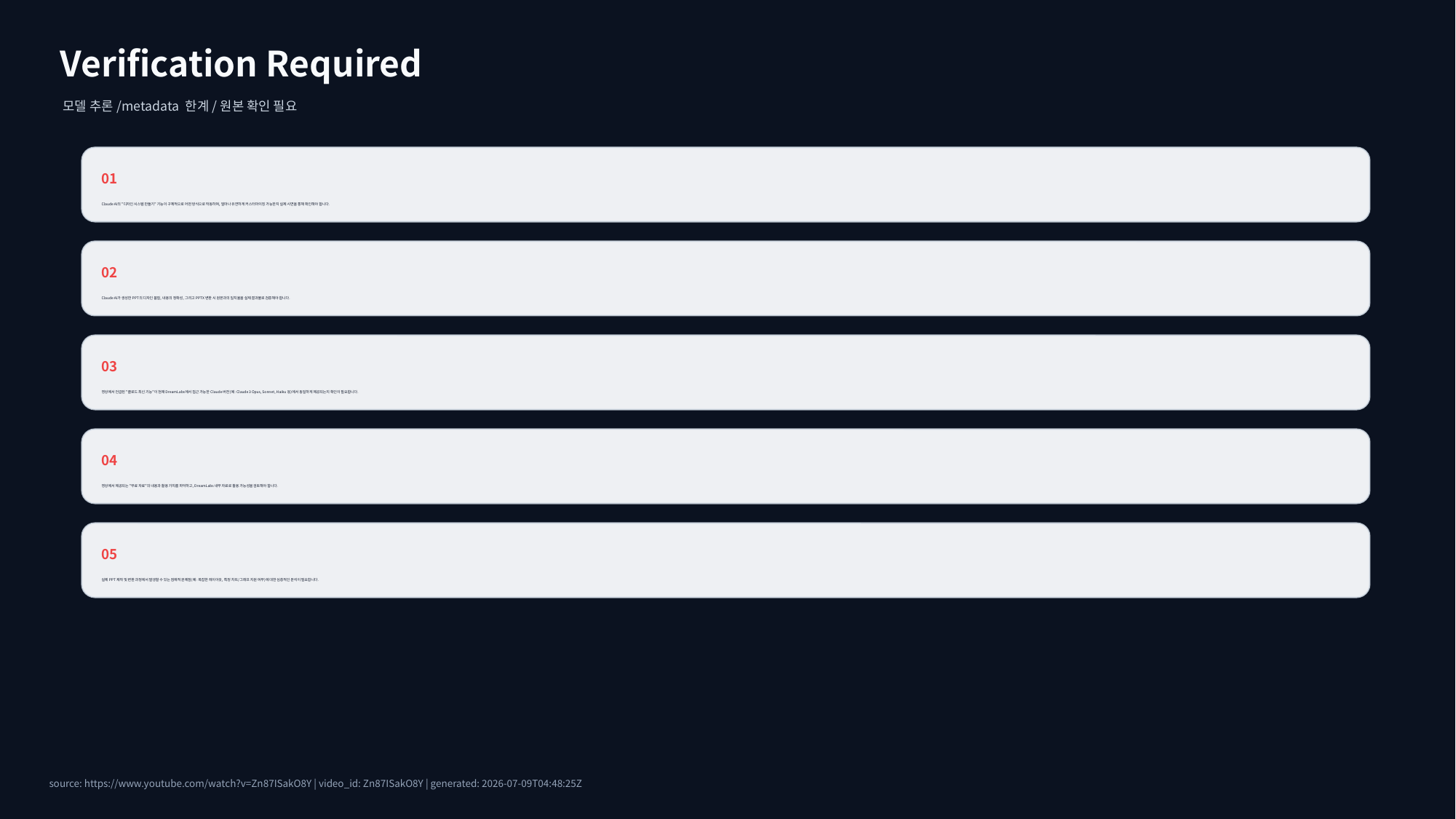

Verification Required
모델 추론/metadata 한계/원본 확인 필요

01
Claude AI의 "디자인 시스템 만들기" 기능이 구체적으로 어떤 방식으로 작동하며, 얼마나 유연하게 커스터마이징 가능한지 실제 시연을 통해 확인해야 합니다.

02
Claude AI가 생성한 PPT의 디자인 품질, 내용의 정확성, 그리고 PPTX 변환 시 원본과의 일치율을 실제 결과물로 검증해야 합니다.

03
영상에서 언급된 "클로드 최신 기능"이 현재 DreamLabs에서 접근 가능한 Claude 버전(예: Claude 3 Opus, Sonnet, Haiku 등)에서 동일하게 제공되는지 확인이 필요합니다.

04
영상에서 제공되는 "무료 자료"의 내용과 활용 가치를 파악하고, DreamLabs 내부 자료로 활용 가능성을 검토해야 합니다.

05
실제 PPT 제작 및 변환 과정에서 발생할 수 있는 잠재적 문제점(예: 복잡한 레이아웃, 특정 차트/그래프 지원 여부)에 대한 심층적인 분석이 필요합니다.
source: https://www.youtube.com/watch?v=Zn87ISakO8Y | video_id: Zn87ISakO8Y | generated: 2026-07-09T04:48:25Z